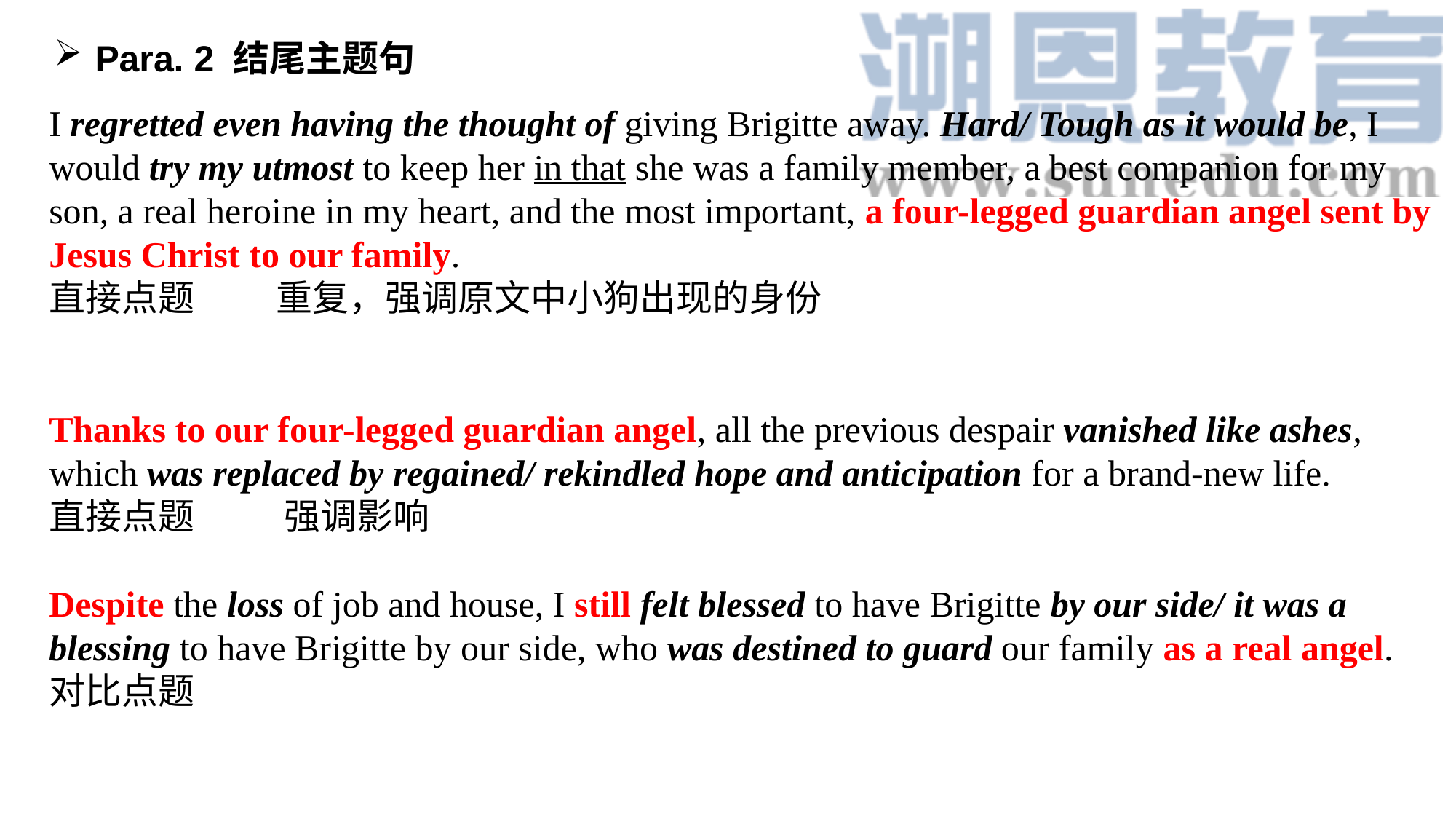

Para. 2 结尾主题句
I regretted even having the thought of giving Brigitte away. Hard/ Tough as it would be, I would try my utmost to keep her in that she was a family member, a best companion for my son, a real heroine in my heart, and the most important, a four-legged guardian angel sent by Jesus Christ to our family.
直接点题          重复，强调原文中小狗出现的身份

Thanks to our four-legged guardian angel, all the previous despair vanished like ashes, which was replaced by regained/ rekindled hope and anticipation for a brand-new life.
直接点题           强调影响

Despite the loss of job and house, I still felt blessed to have Brigitte by our side/ it was a blessing to have Brigitte by our side, who was destined to guard our family as a real angel.
对比点题